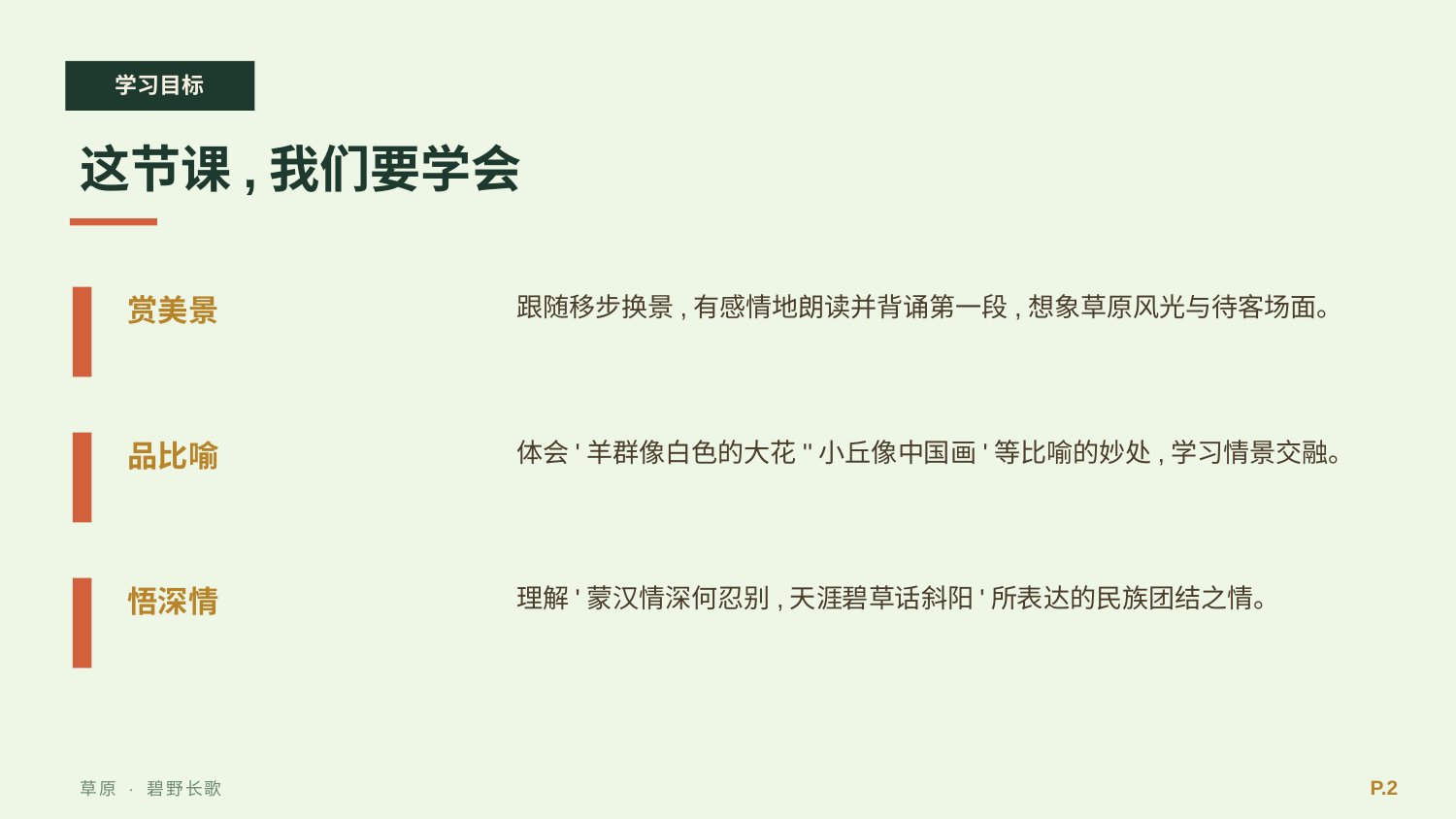

学习目标

这节课,我们要学会

赏美景
跟随移步换景,有感情地朗读并背诵第一段,想象草原风光与待客场面。

品比喻
体会'羊群像白色的大花''小丘像中国画'等比喻的妙处,学习情景交融。

悟深情
理解'蒙汉情深何忍别,天涯碧草话斜阳'所表达的民族团结之情。

P.2
草原 · 碧野长歌